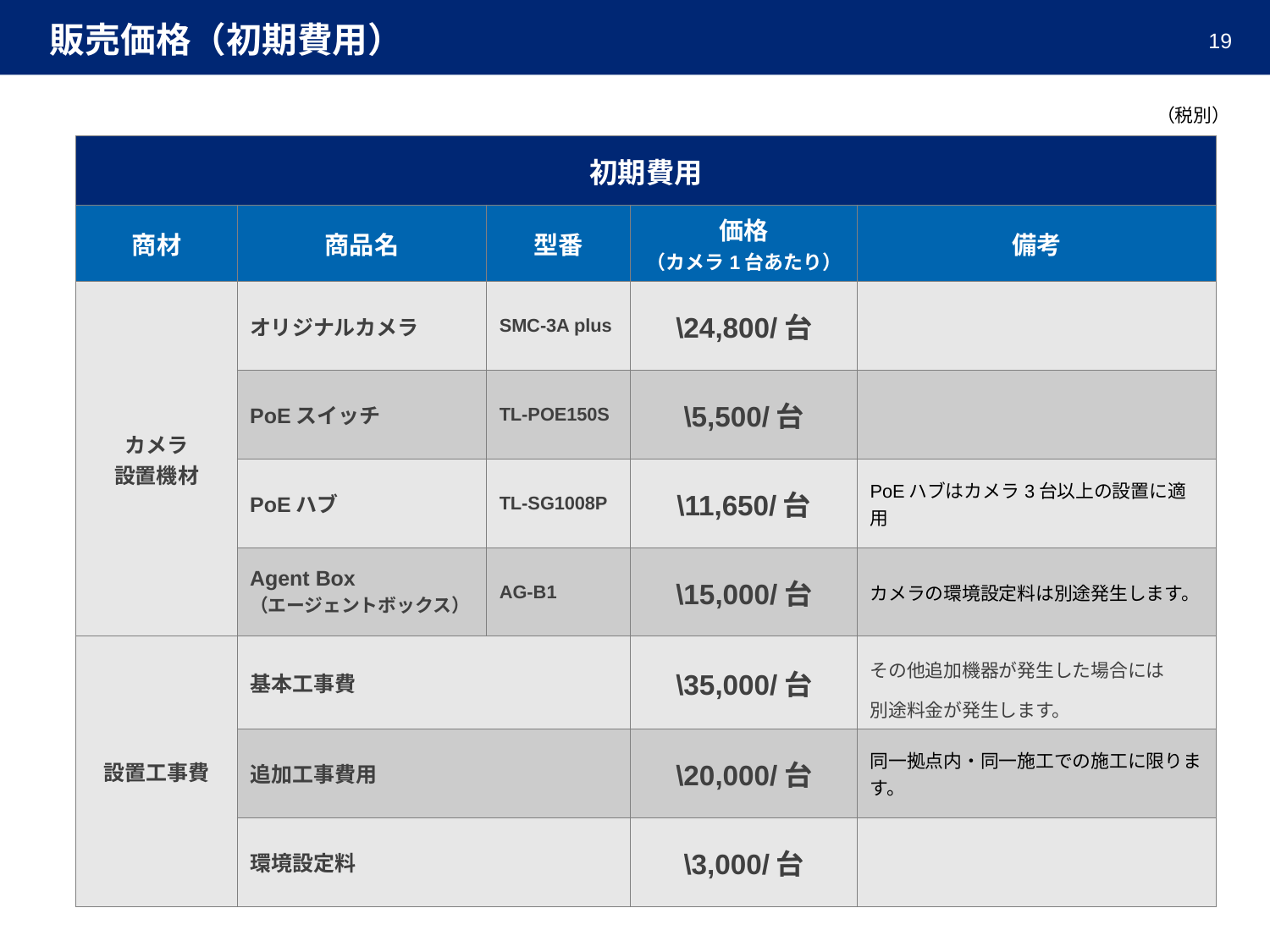

# 販売価格（初期費用）
19
（税別）
| 初期費用 |  |  |  |  |
| --- | --- | --- | --- | --- |
| 商材 | 商品名 | 型番 | 価格 （カメラ1台あたり） | 備考 |
| カメラ 設置機材 | オリジナルカメラ | SMC-3A plus | \24,800/台 |  |
|  | PoEスイッチ | TL-POE150S | \5,500/台 |  |
|  | PoEハブ | TL-SG1008P | \11,650/台 | PoEハブはカメラ3台以上の設置に適用 |
|  | Agent Box （エージェントボックス） | AG-B1 | \15,000/台 | カメラの環境設定料は別途発生します。 |
| 設置工事費 | 基本工事費 |  | \35,000/台 | その他追加機器が発生した場合には 別途料金が発生します。 |
|  | 追加工事費用 |  | \20,000/台 | 同一拠点内・同一施工での施工に限ります。 |
|  | 環境設定料 |  | \3,000/台 |  |